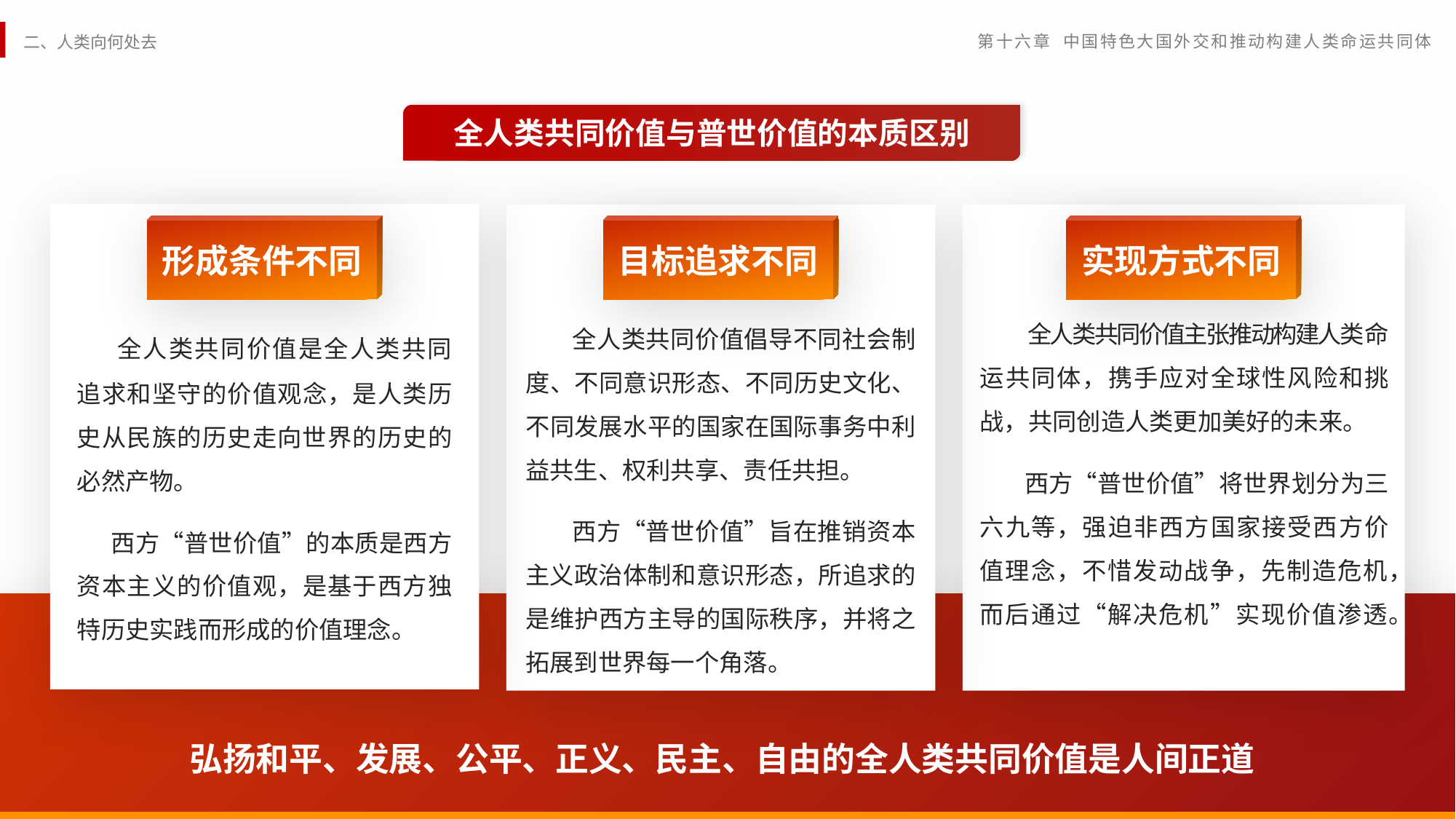

全人类共同价值与普世价值的本质区别

形成条件不同
目标追求不同
实现方式不同
       全人类共同价值主张推动构建人类命运共同体，携手应对全球性风险和挑战，共同创造人类更加美好的未来。
       西方“普世价值”将世界划分为三六九等，强迫非西方国家接受西方价值理念，不惜发动战争，先制造危机，而后通过“解决危机”实现价值渗透。
　 全人类共同价值是全人类共同追求和坚守的价值观念，是人类历史从民族的历史走向世界的历史的必然产物。
     西方“普世价值”的本质是西方资本主义的价值观，是基于西方独特历史实践而形成的价值理念。
       全人类共同价值倡导不同社会制度、不同意识形态、不同历史文化、不同发展水平的国家在国际事务中利益共生、权利共享、责任共担。
       西方“普世价值”旨在推销资本主义政治体制和意识形态，所追求的是维护西方主导的国际秩序，并将之拓展到世界每一个角落。

弘扬和平、发展、公平、正义、民主、自由的全人类共同价值是人间正道